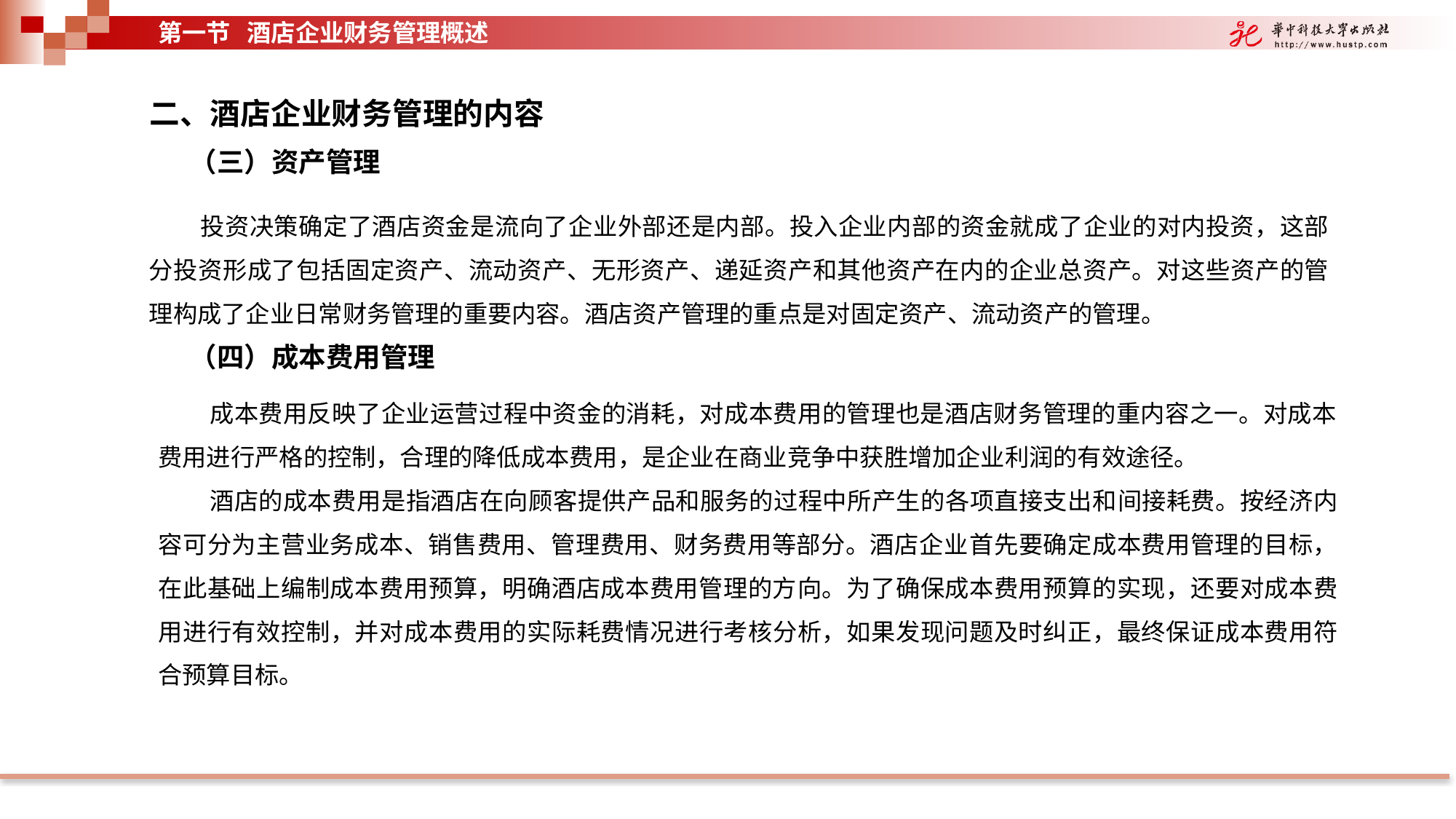

第一节   酒店企业财务管理概述
二、酒店企业财务管理的内容
（三）资产管理
投资决策确定了酒店资金是流向了企业外部还是内部。投入企业内部的资金就成了企业的对内投资，这部分投资形成了包括固定资产、流动资产、无形资产、递延资产和其他资产在内的企业总资产。对这些资产的管理构成了企业日常财务管理的重要内容。酒店资产管理的重点是对固定资产、流动资产的管理。
（四）成本费用管理
成本费用反映了企业运营过程中资金的消耗，对成本费用的管理也是酒店财务管理的重内容之一。对成本费用进行严格的控制，合理的降低成本费用，是企业在商业竞争中获胜增加企业利润的有效途径。
酒店的成本费用是指酒店在向顾客提供产品和服务的过程中所产生的各项直接支出和间接耗费。按经济内容可分为主营业务成本、销售费用、管理费用、财务费用等部分。酒店企业首先要确定成本费用管理的目标，在此基础上编制成本费用预算，明确酒店成本费用管理的方向。为了确保成本费用预算的实现，还要对成本费用进行有效控制，并对成本费用的实际耗费情况进行考核分析，如果发现问题及时纠正，最终保证成本费用符合预算目标。